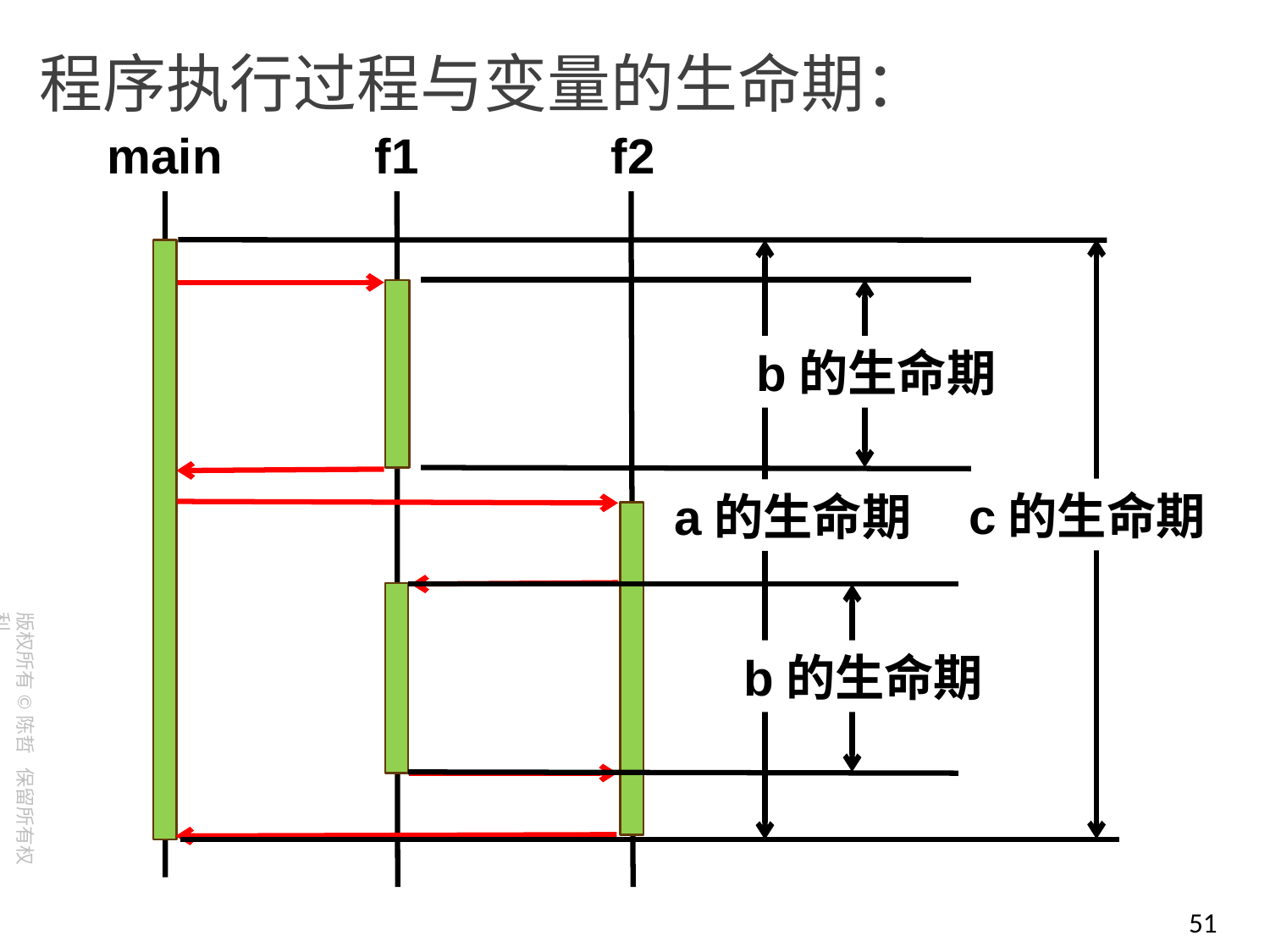

程序执行过程与变量的生命期：
main
f1
f2

b的生命期
c的生命期
a的生命期

b的生命期
51